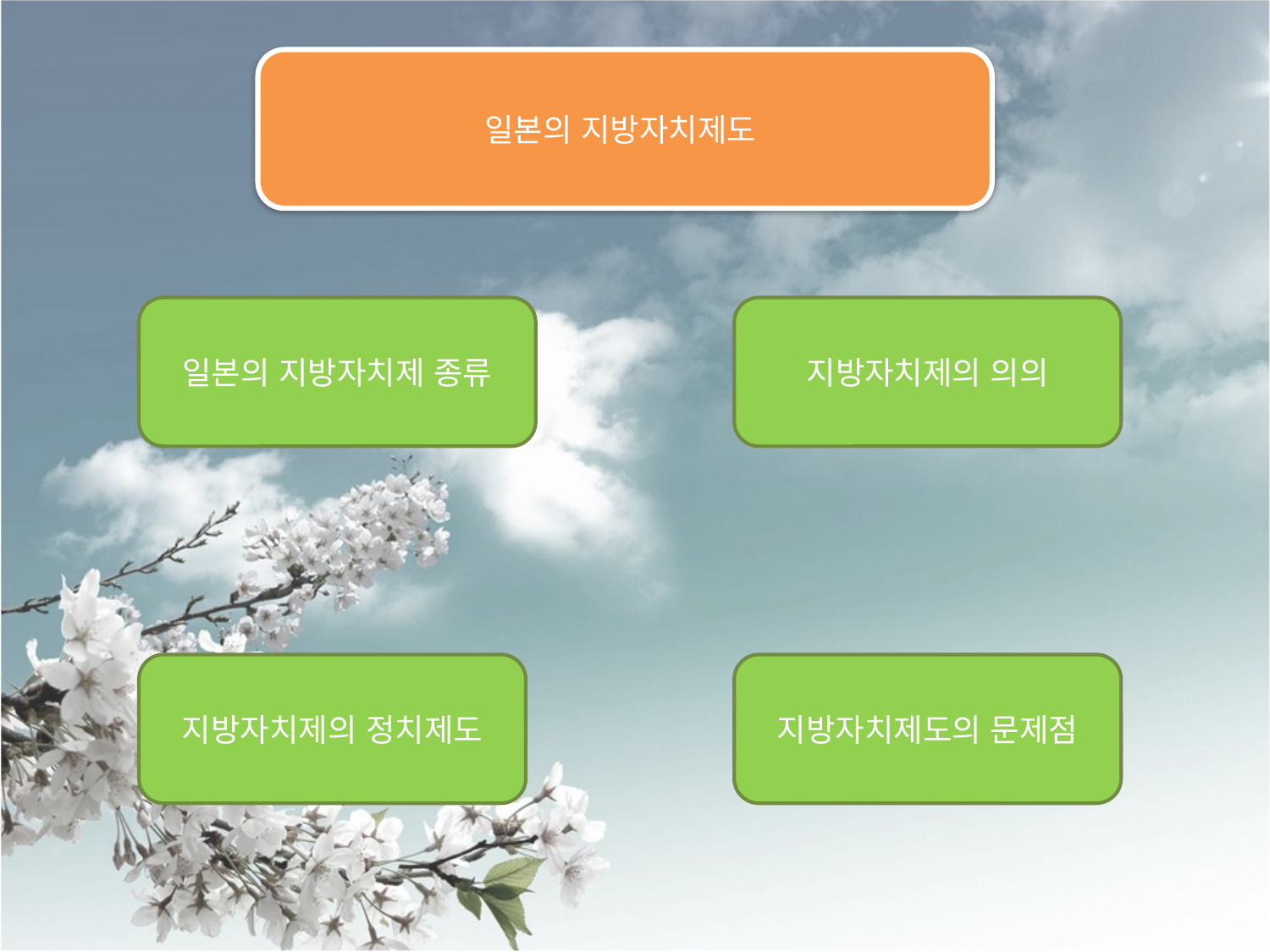

일본의 지방자치제도
일본의 지방자치제 종류
지방자치제의 의의

지방자치제의 정치제도

지방자치제도의 문제점